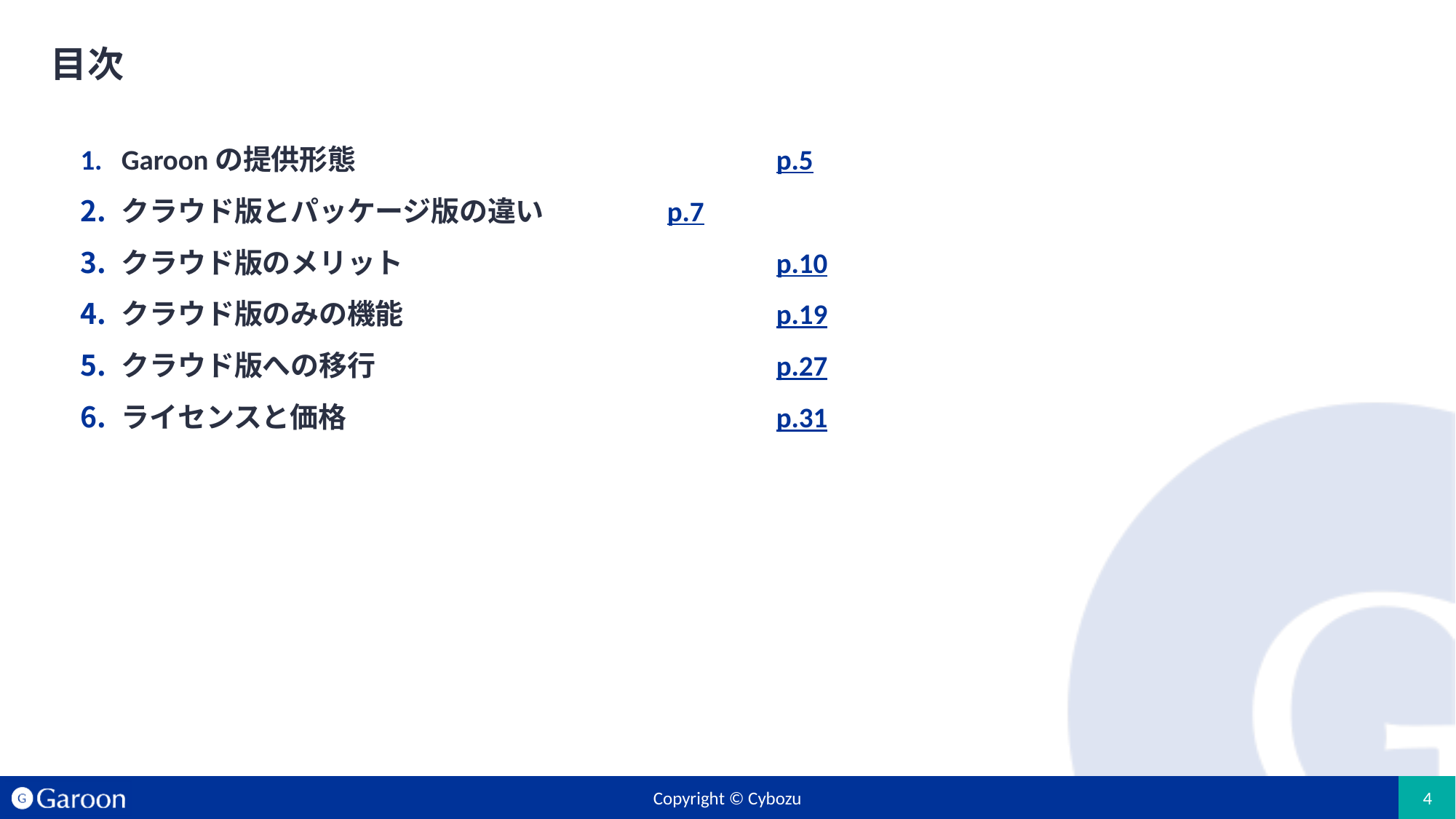

# 目次
Garoonの提供形態				p.5
クラウド版とパッケージ版の違い		p.7
クラウド版のメリット				p.10
クラウド版のみの機能				p.19
クラウド版への移行				p.27
ライセンスと価格				p.31